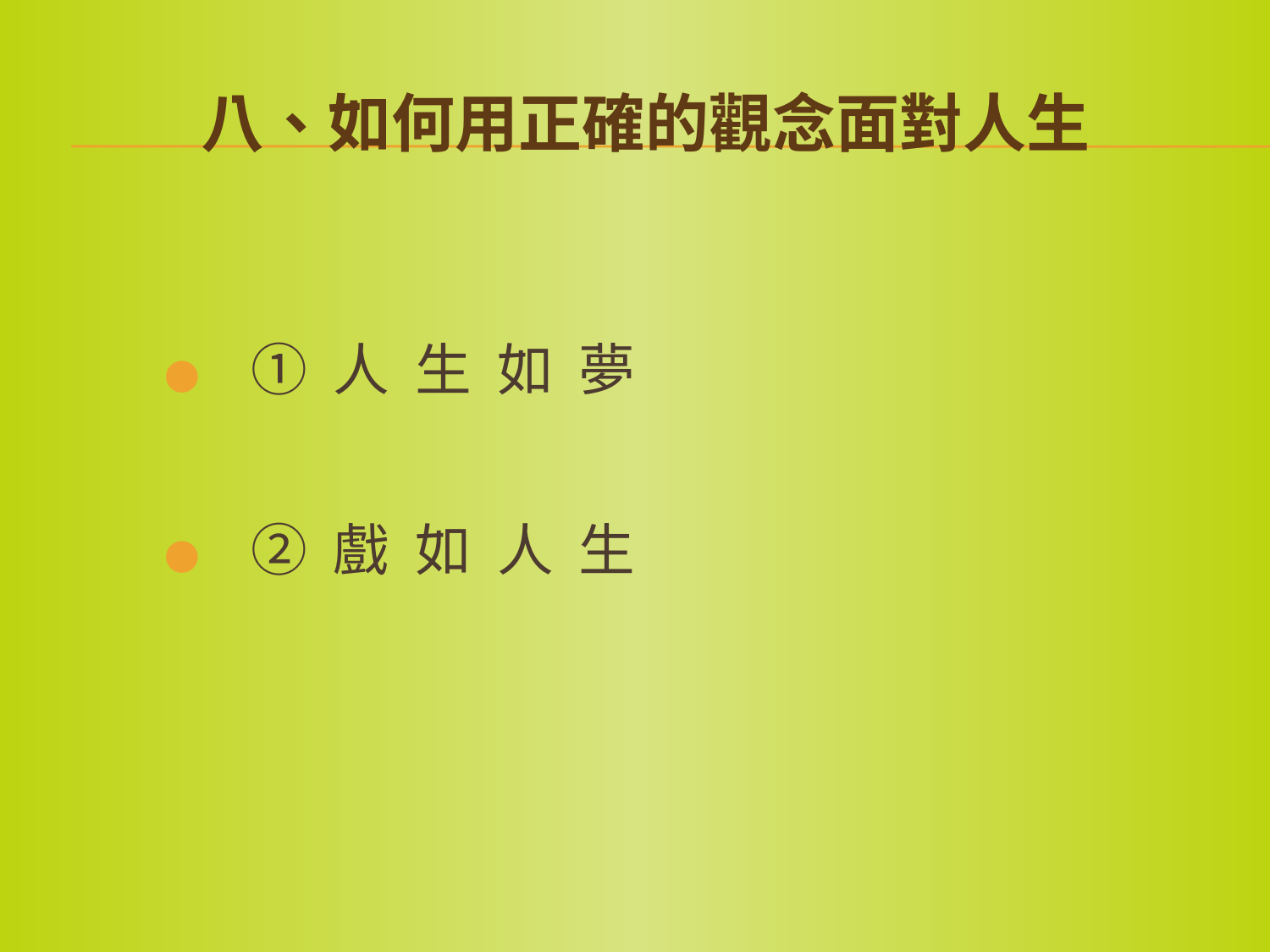

# 八、如何用正確的觀念面對人生
      ●    ① 人  生  如  夢
      ●    ② 戲  如  人  生